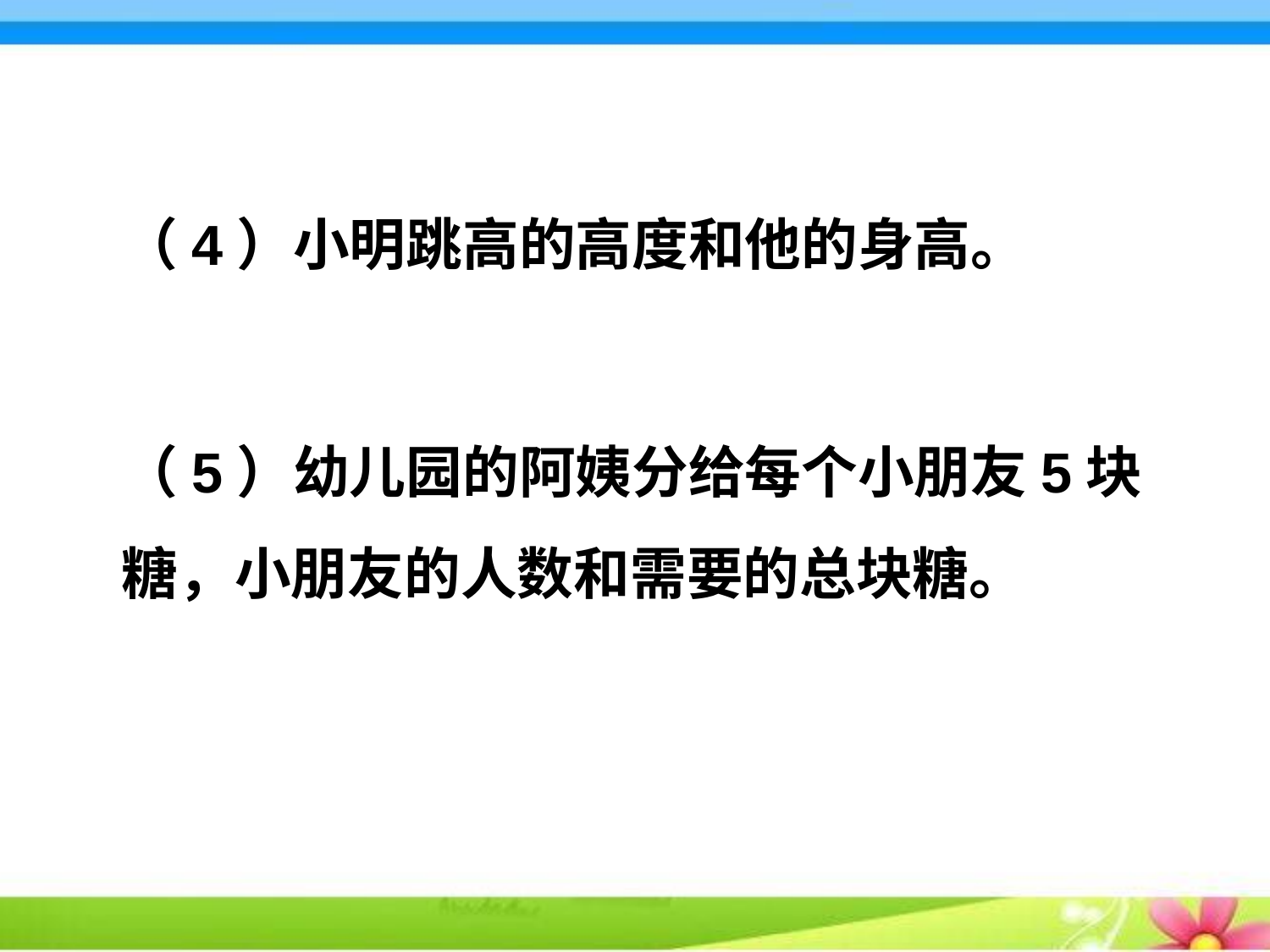

（4）小明跳高的高度和他的身高。
（5）幼儿园的阿姨分给每个小朋友5块糖，小朋友的人数和需要的总块糖。